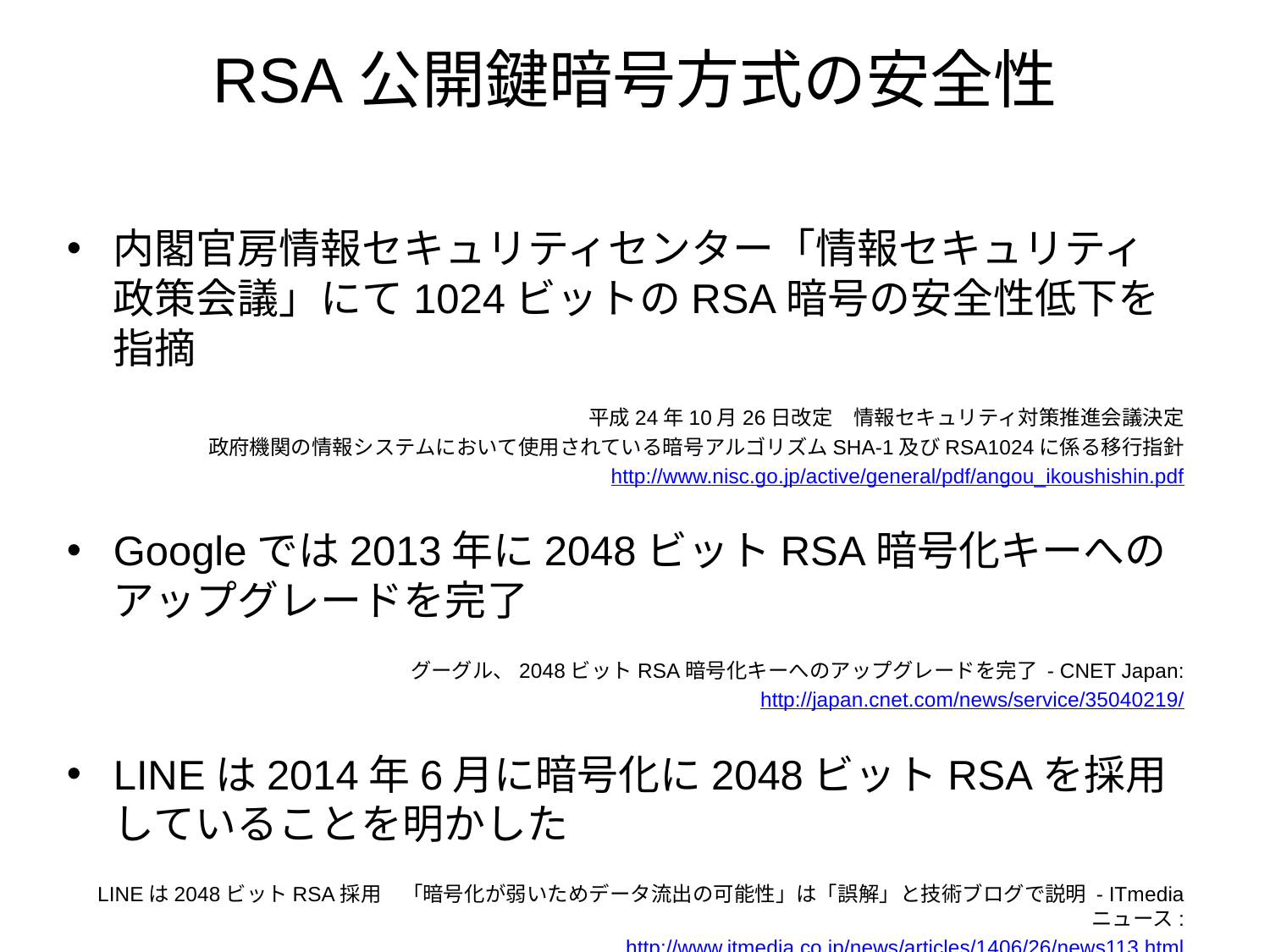

# RSA公開鍵暗号方式の安全性
内閣官房情報セキュリティセンター「情報セキュリティ政策会議」にて1024ビットのRSA暗号の安全性低下を指摘

平成24年10月26日改定　情報セキュリティ対策推進会議決定
政府機関の情報システムにおいて使用されている暗号アルゴリズムSHA-1及びRSA1024に係る移行指針
http://www.nisc.go.jp/active/general/pdf/angou_ikoushishin.pdf

Googleでは2013年に2048ビットRSA暗号化キーへのアップグレードを完了

グーグル、2048ビットRSA暗号化キーへのアップグレードを完了 - CNET Japan:
http://japan.cnet.com/news/service/35040219/

LINEは2014年6月に暗号化に2048ビットRSAを採用していることを明かした

LINEは2048ビットRSA採用　「暗号化が弱いためデータ流出の可能性」は「誤解」と技術ブログで説明 - ITmedia ニュース:
http://www.itmedia.co.jp/news/articles/1406/26/news113.html